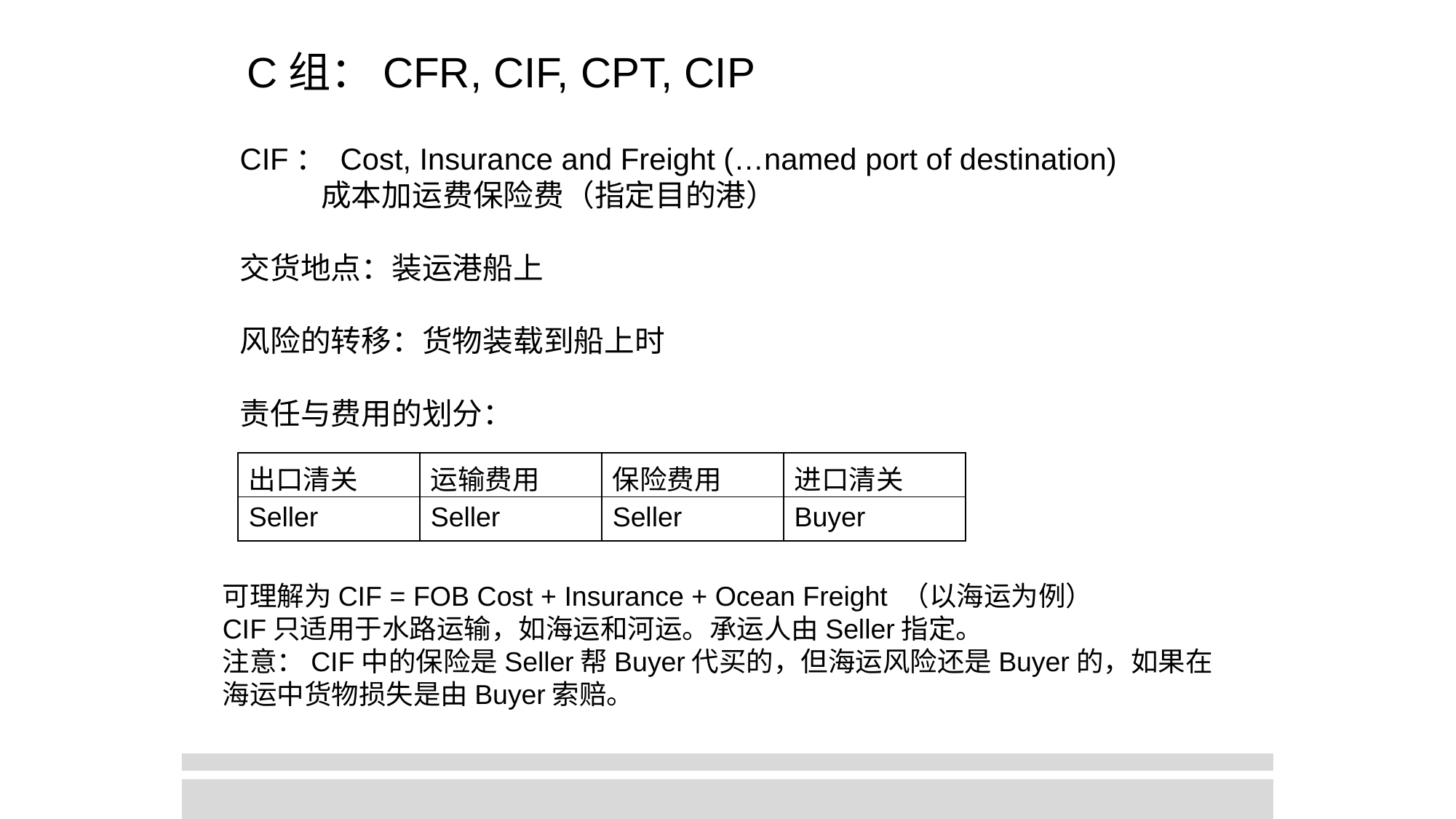

C组：CFR, CIF, CPT, CIP
CIF： Cost, Insurance and Freight (…named port of destination)
           成本加运费保险费（指定目的港）

交货地点：装运港船上

风险的转移：货物装载到船上时

责任与费用的划分：

| 出口清关 | 运输费用 | 保险费用 | 进口清关 |
| --- | --- | --- | --- |
| Seller | Seller | Seller | Buyer |
可理解为CIF = FOB Cost + Insurance + Ocean Freight （以海运为例）
CIF只适用于水路运输，如海运和河运。承运人由Seller指定。
注意：CIF中的保险是Seller帮Buyer代买的，但海运风险还是Buyer的，如果在海运中货物损失是由Buyer索赔。